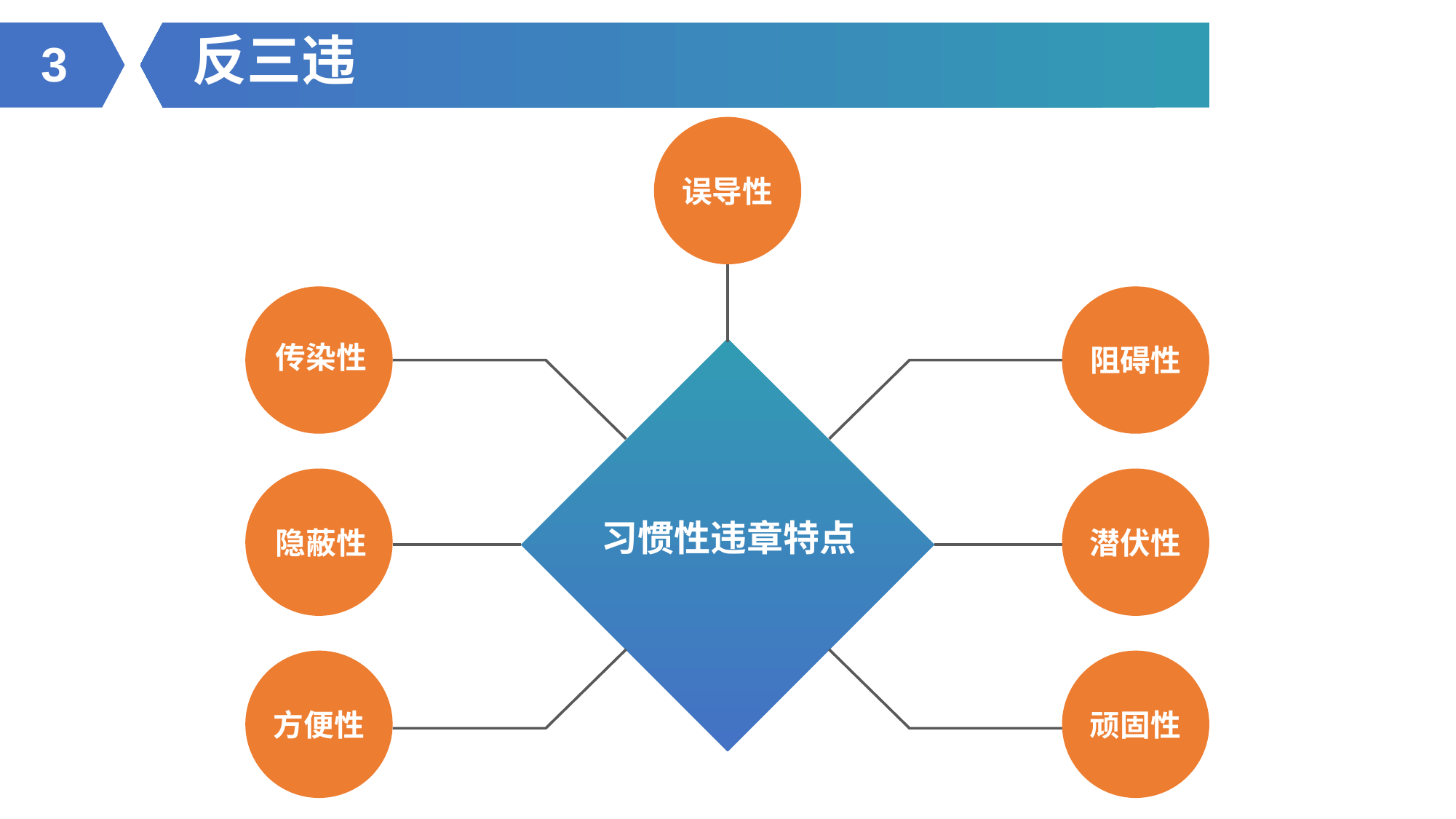

反三违

3

误导性

传染性
阻碍性

习惯性违章特点
隐蔽性
潜伏性

方便性
顽固性